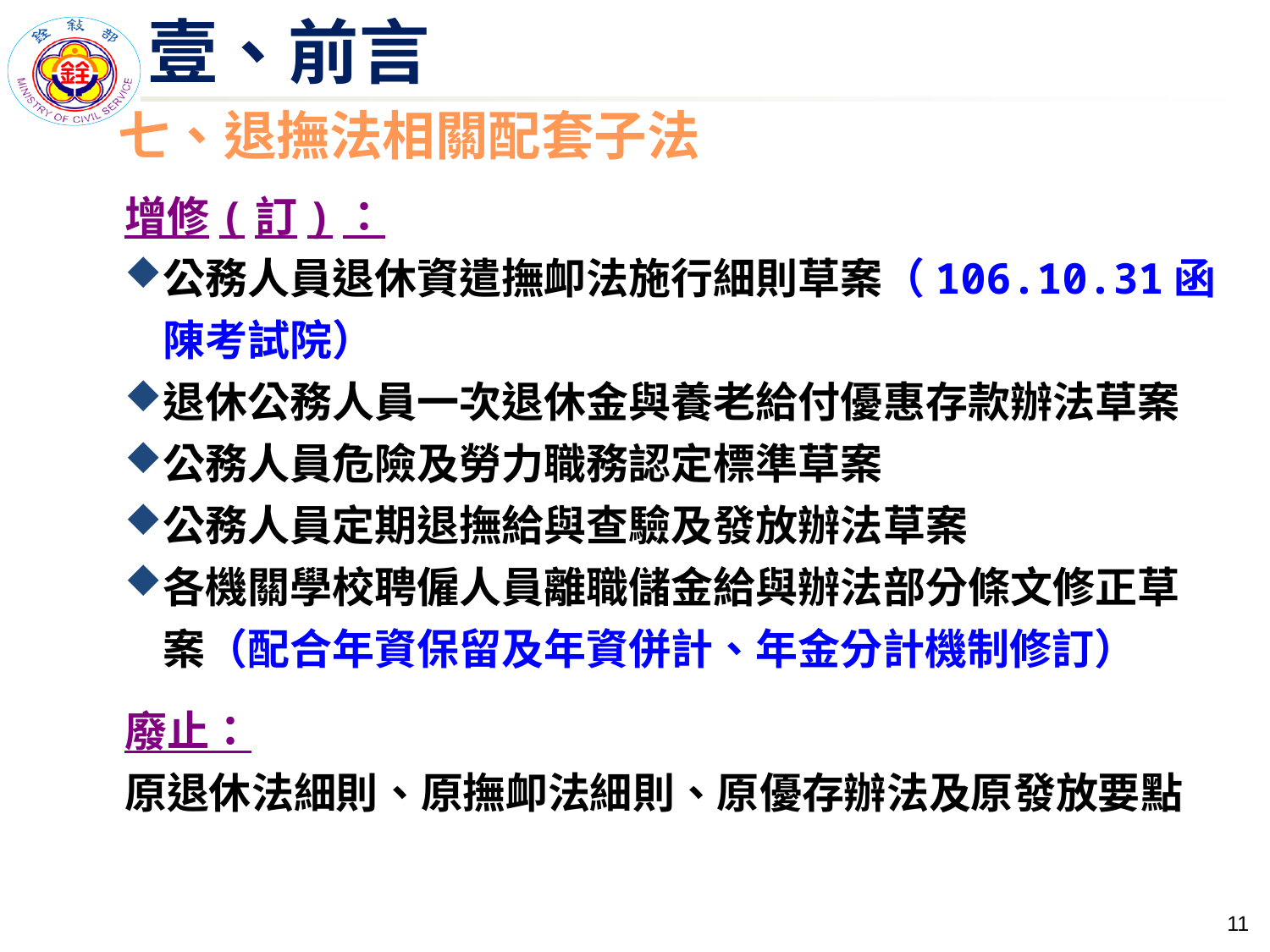

# 壹、前言
七、退撫法相關配套子法
增修(訂)：
公務人員退休資遣撫卹法施行細則草案（106.10.31函陳考試院）
退休公務人員一次退休金與養老給付優惠存款辦法草案
公務人員危險及勞力職務認定標準草案
公務人員定期退撫給與查驗及發放辦法草案
各機關學校聘僱人員離職儲金給與辦法部分條文修正草案（配合年資保留及年資併計、年金分計機制修訂）
廢止：
原退休法細則、原撫卹法細則、原優存辦法及原發放要點
11